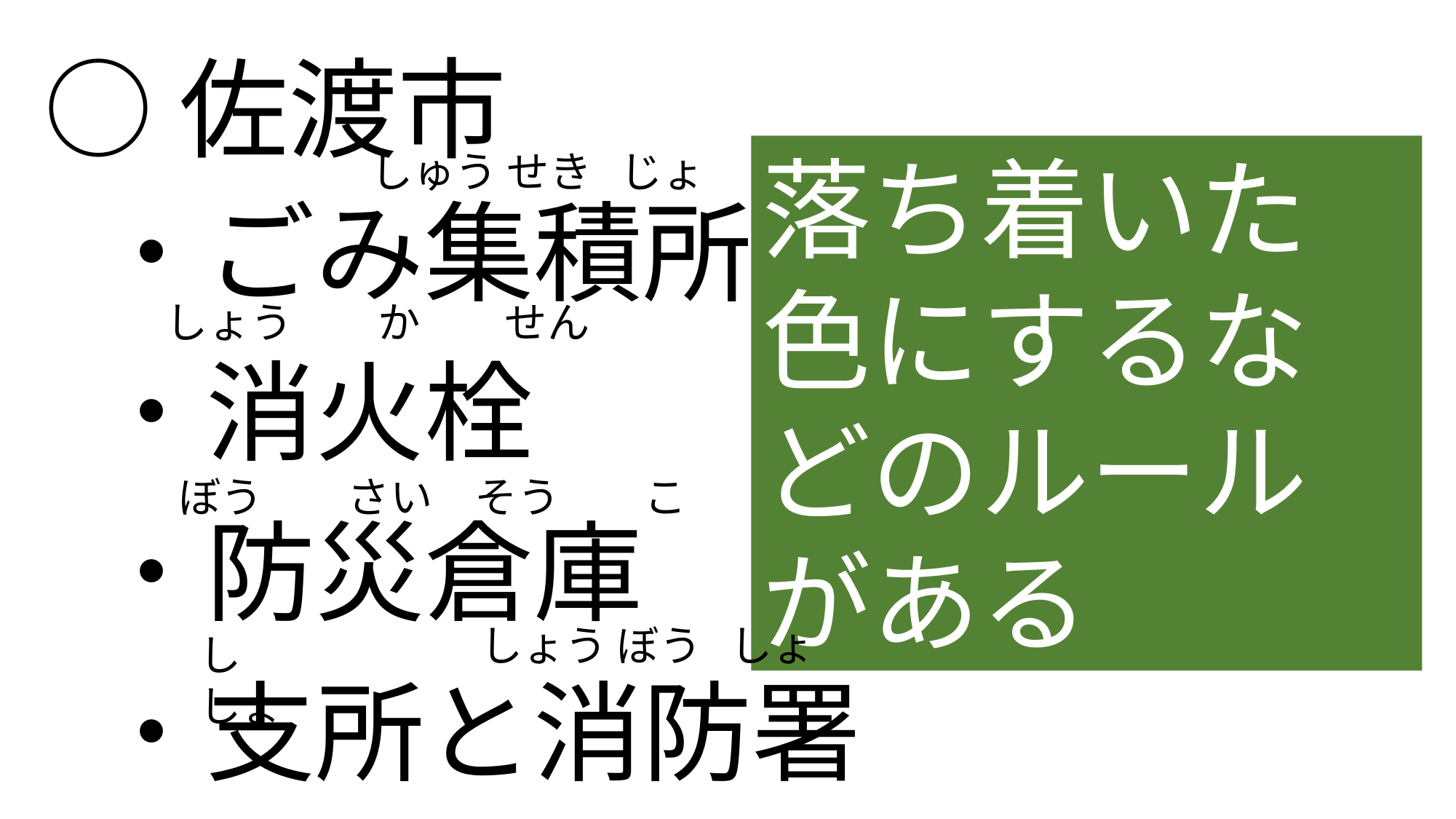

○佐渡市
落ち着いた色にするなどのルールがある
しゅう せき   じょ
・ごみ集積所

・消火栓

・防災倉庫

・支所と消防署
しょう　　か　　せん
ぼう　　さい　そう　　こ
しょう ぼう   しょ
し　 　しょ